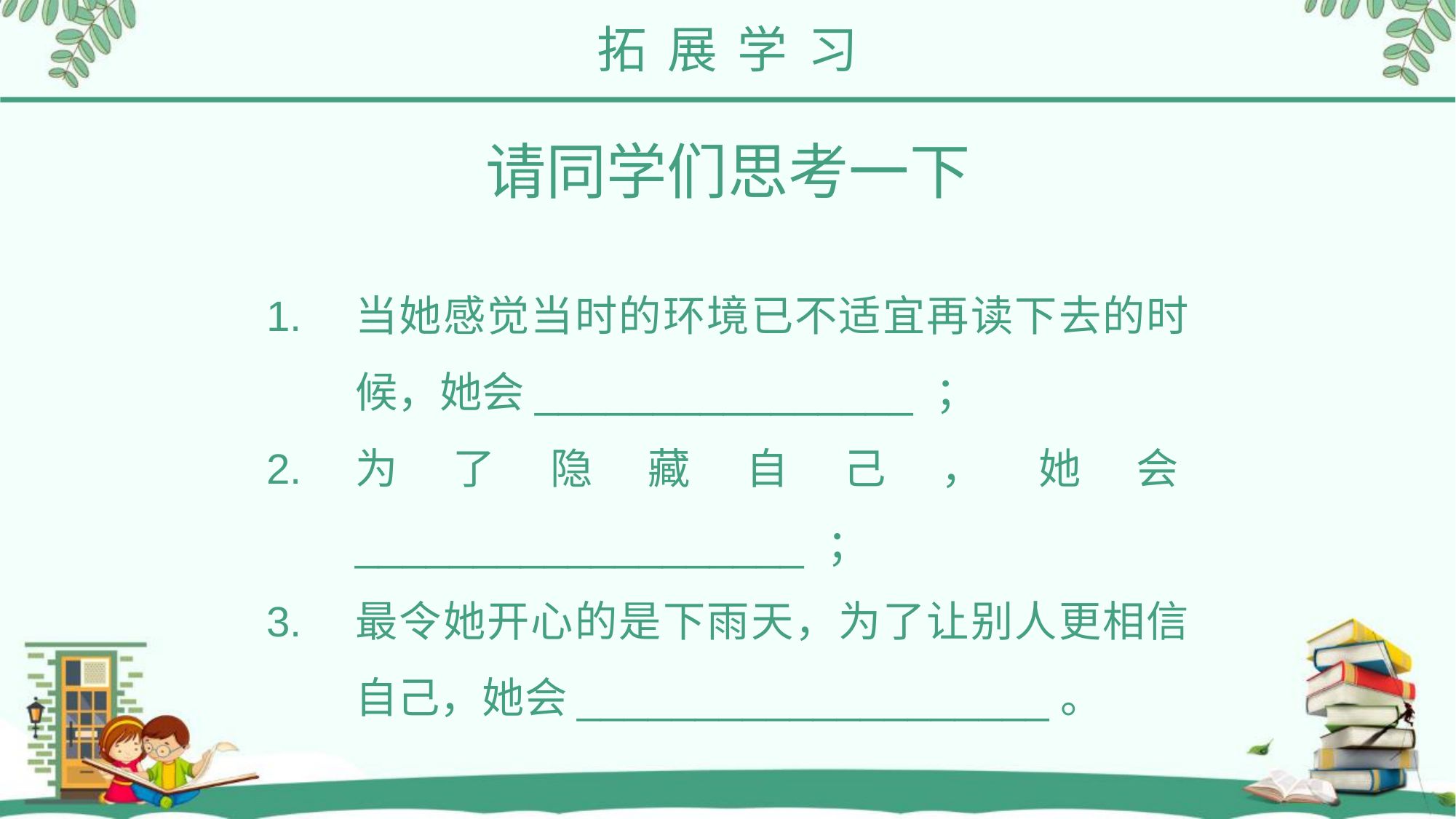

拓 展 学 习

请同学们思考一下
当她感觉当时的环境已不适宜再读下去的时候，她会________________ ；
为了隐藏自己，她会___________________ ；
最令她开心的是下雨天，为了让别人更相信自己，她会____________________。